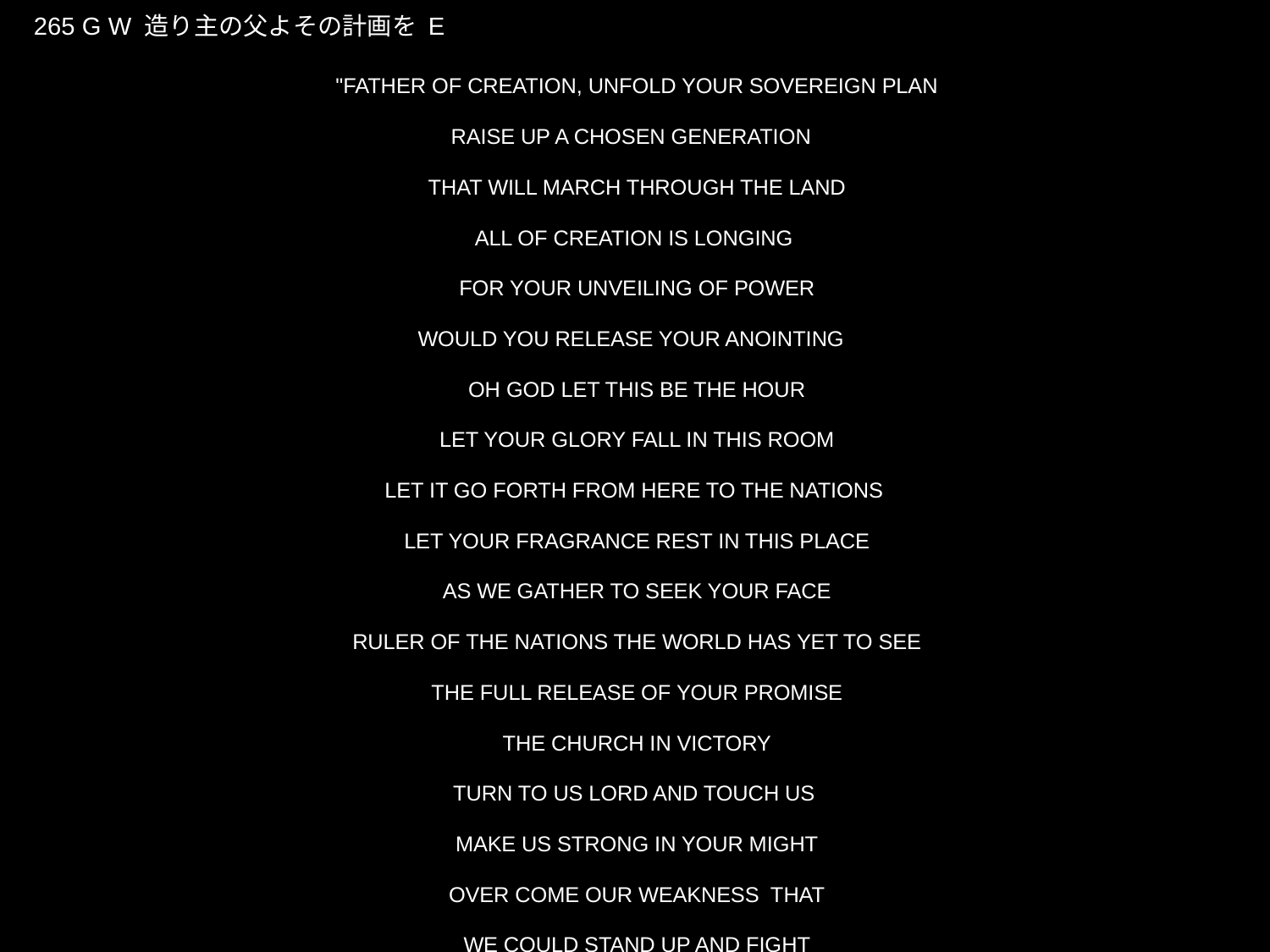

つくりぬしのちちよそのけいかくを
★W
265 G W 造り主の父よその計画を E
"FATHER OF CREATION, UNFOLD YOUR SOVEREIGN PLAN
RAISE UP A CHOSEN GENERATION
THAT WILL MARCH THROUGH THE LAND
ALL OF CREATION IS LONGING
FOR YOUR UNVEILING OF POWER
WOULD YOU RELEASE YOUR ANOINTING
OH GOD LET THIS BE THE HOUR
LET YOUR GLORY FALL IN THIS ROOM
LET IT GO FORTH FROM HERE TO THE NATIONS
LET YOUR FRAGRANCE REST IN THIS PLACE
AS WE GATHER TO SEEK YOUR FACE
RULER OF THE NATIONS THE WORLD HAS YET TO SEE
THE FULL RELEASE OF YOUR PROMISE
THE CHURCH IN VICTORY
TURN TO US LORD AND TOUCH US
MAKE US STRONG IN YOUR MIGHT
OVER COME OUR WEAKNESS  THAT
WE COULD STAND UP AND FIGHT
(LET YOUR KINGDOM COME)*2 (LET YOUR WILL BE DONE) *2
(LET US SEE ON EARTH) *2 (THE GLORY OF YOUR SON) *2"
★５